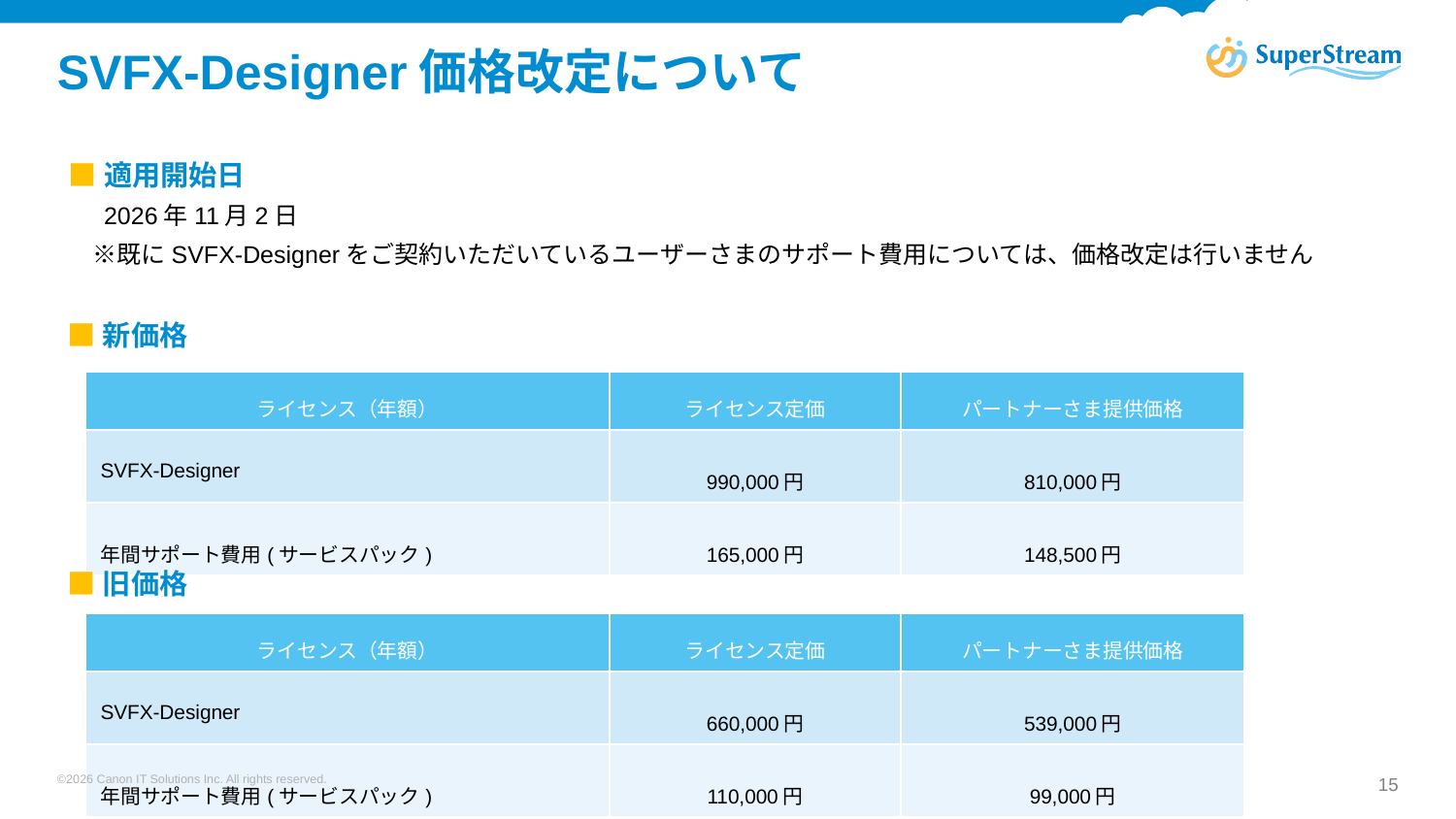

# SVFX-Designer価格改定について
■適用開始日
　2026年11月2日
　※既にSVFX-Designerをご契約いただいているユーザーさまのサポート費用については、価格改定は行いません
■新価格
| ライセンス（年額） | ライセンス定価 | パートナーさま提供価格 |
| --- | --- | --- |
| SVFX-Designer | 990,000円 | 810,000円 |
| 年間サポート費用(サービスパック) | 165,000円 | 148,500円 |
■旧価格
| ライセンス（年額） | ライセンス定価 | パートナーさま提供価格 |
| --- | --- | --- |
| SVFX-Designer | 660,000円 | 539,000円 |
| 年間サポート費用(サービスパック) | 110,000円 | 99,000円 |
©2026 Canon IT Solutions Inc. All rights reserved.
15